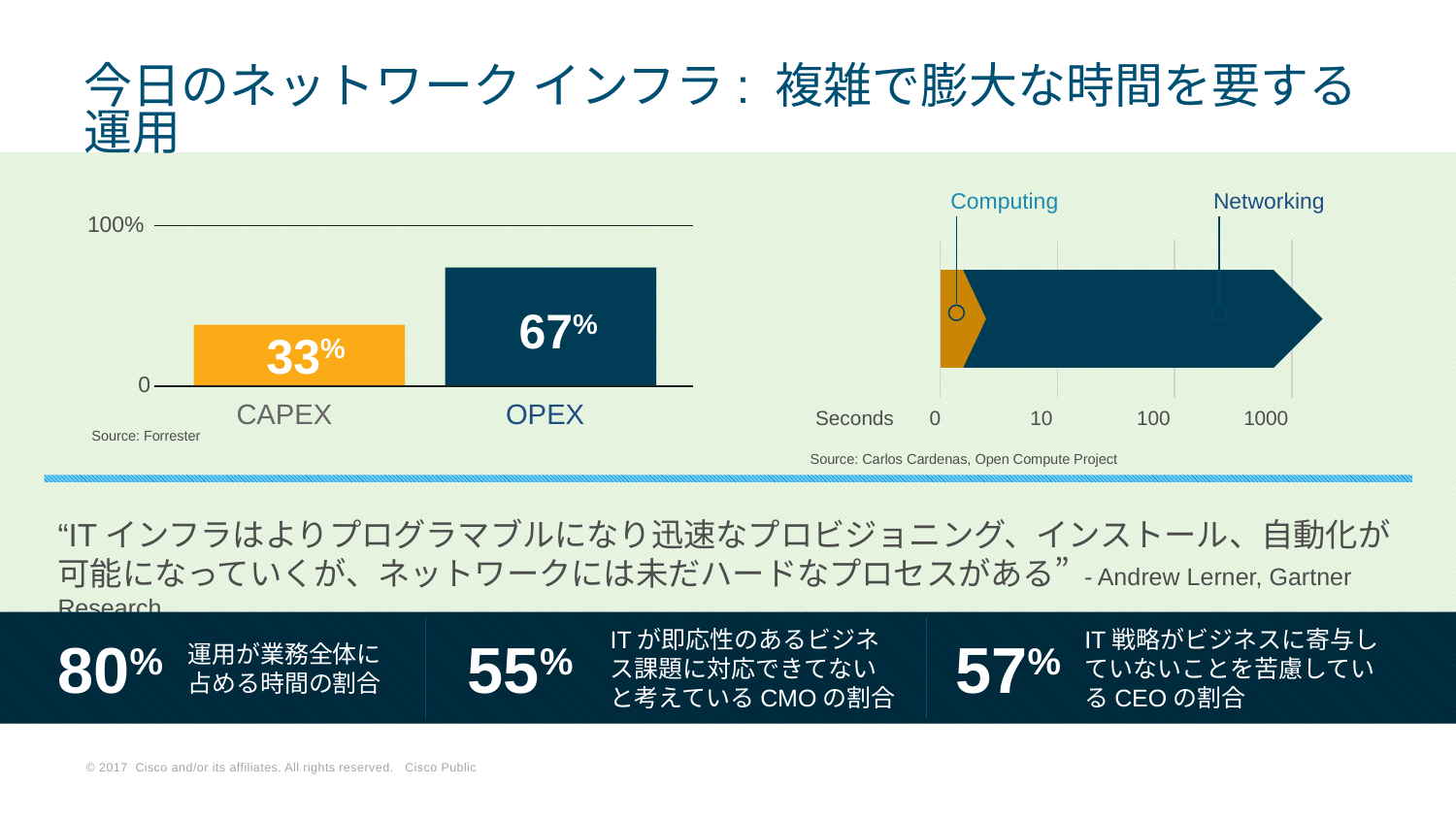

# 今日のネットワーク インフラ: 複雑で膨大な時間を要する運用

Networking
Computing

Seconds
0
10
100
1000
Source: Carlos Cardenas, Open Compute Project
100%

67%
33%

0
CAPEX
OPEX
Source: Forrester
“ITインフラはよりプログラマブルになり迅速なプロビジョニング、インストール、自動化が可能になっていくが、ネットワークには未だハードなプロセスがある” - Andrew Lerner, Gartner Research

80%
運用が業務全体に占める時間の割合
55%
ITが即応性のあるビジネス課題に対応できてないと考えているCMOの割合
57%
IT戦略がビジネスに寄与していないことを苦慮しているCEOの割合